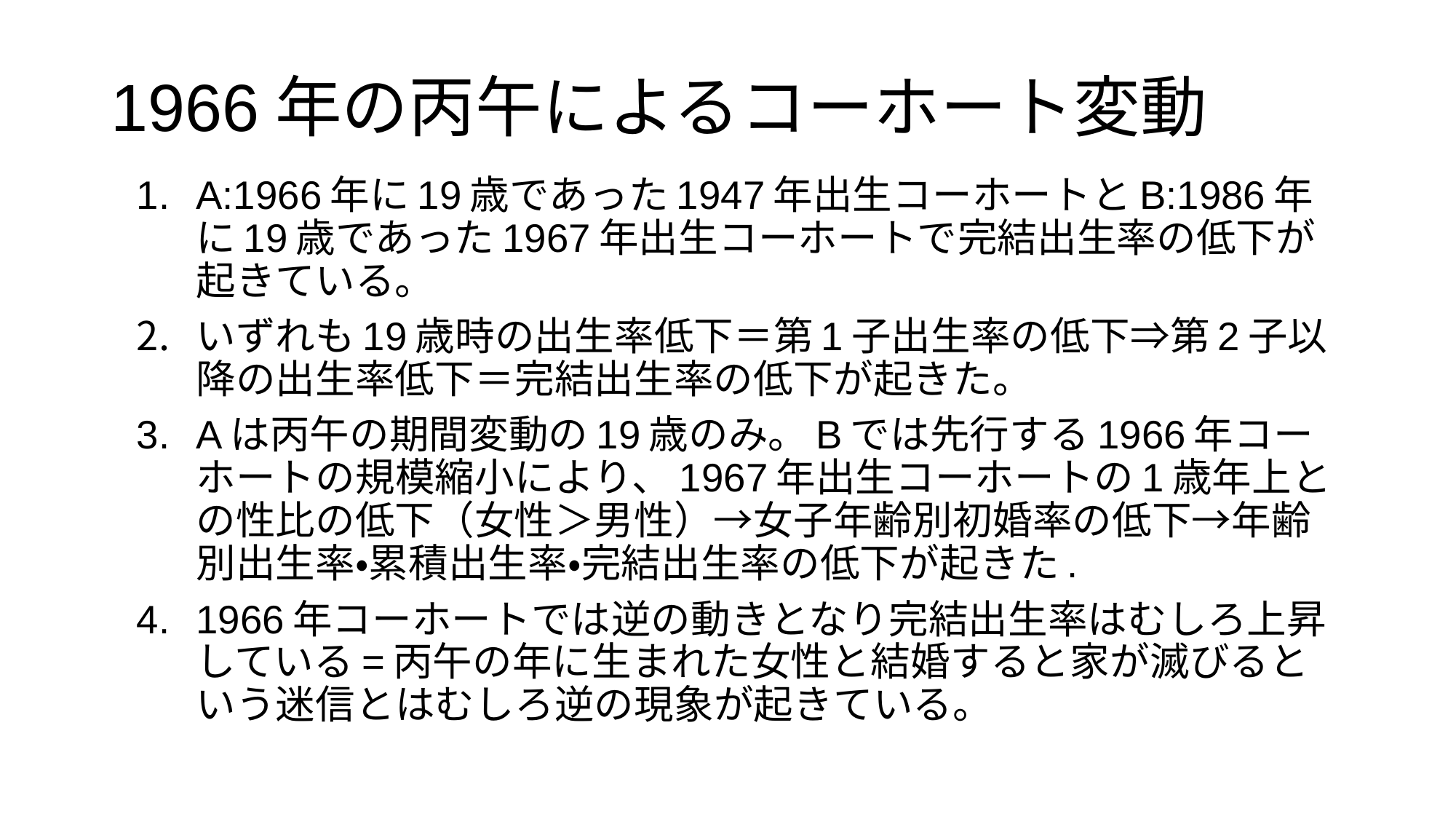

# 1966年の丙午によるコーホート変動
A:1966年に19歳であった1947年出生コーホートとB:1986年に19歳であった1967年出生コーホートで完結出生率の低下が起きている。
いずれも19歳時の出生率低下＝第1子出生率の低下⇒第2子以降の出生率低下＝完結出生率の低下が起きた。
Aは丙午の期間変動の19歳のみ。Bでは先行する1966年コーホートの規模縮小により、1967年出生コーホートの1歳年上との性比の低下（女性＞男性）→女子年齢別初婚率の低下→年齢別出生率・累積出生率・完結出生率の低下が起きた.
1966年コーホートでは逆の動きとなり完結出生率はむしろ上昇している=丙午の年に生まれた女性と結婚すると家が滅びるという迷信とはむしろ逆の現象が起きている。